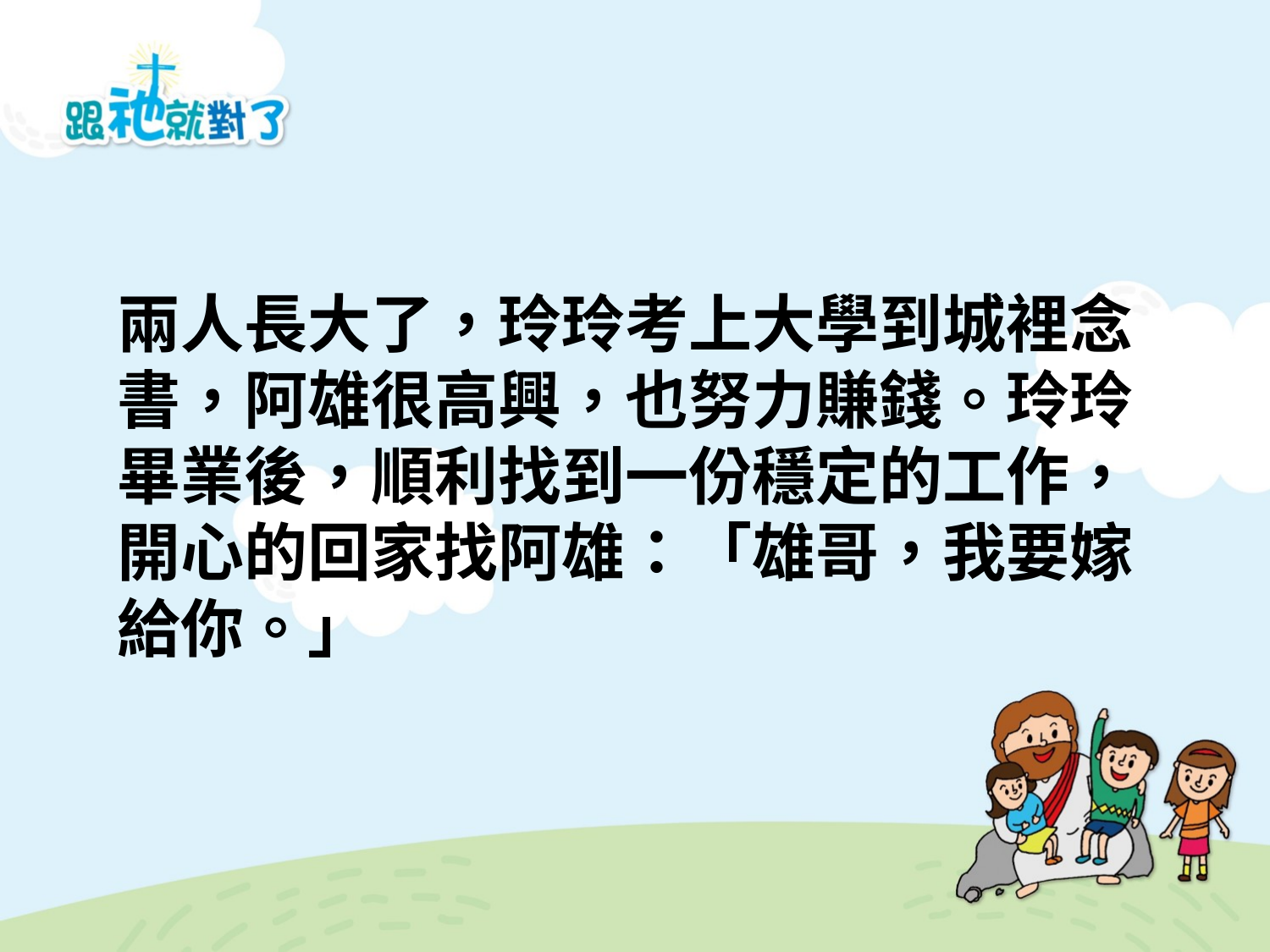

兩人長大了，玲玲考上大學到城裡念書，阿雄很高興，也努力賺錢。玲玲畢業後，順利找到一份穩定的工作，開心的回家找阿雄：「雄哥，我要嫁給你。」